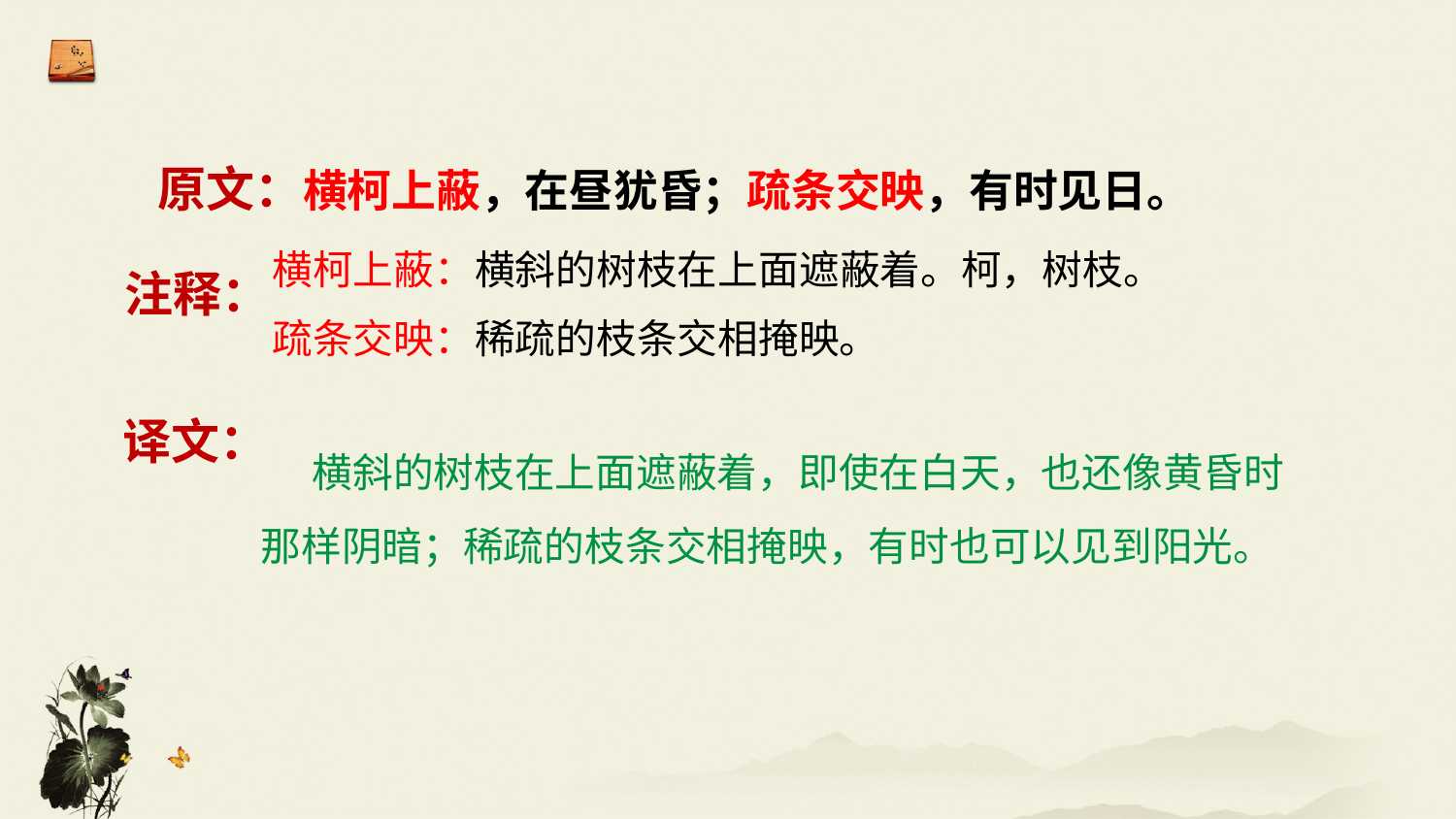

原文：横柯上蔽，在昼犹昏；疏条交映，有时见日。
注释：
横柯上蔽：横斜的树枝在上面遮蔽着。柯，树枝。
疏条交映：稀疏的枝条交相掩映。

译文：
    横斜的树枝在上面遮蔽着，即使在白天，也还像黄昏时那样阴暗；稀疏的枝条交相掩映，有时也可以见到阳光。